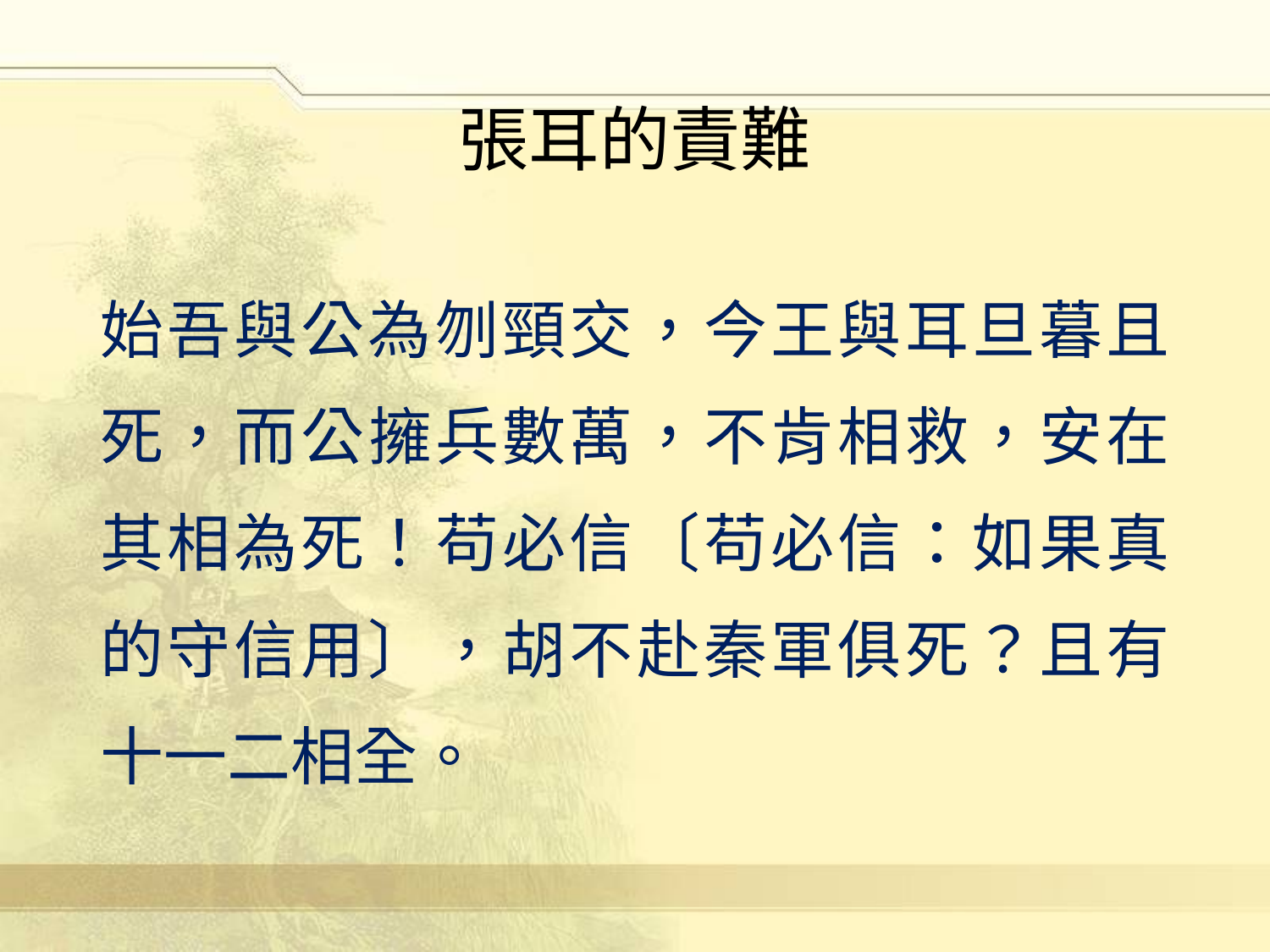

# 張耳的責難
始吾與公為刎頸交，今王與耳旦暮且死，而公擁兵數萬，不肯相救，安在其相為死！苟必信〔苟必信：如果真的守信用〕，胡不赴秦軍俱死？且有十一二相全。